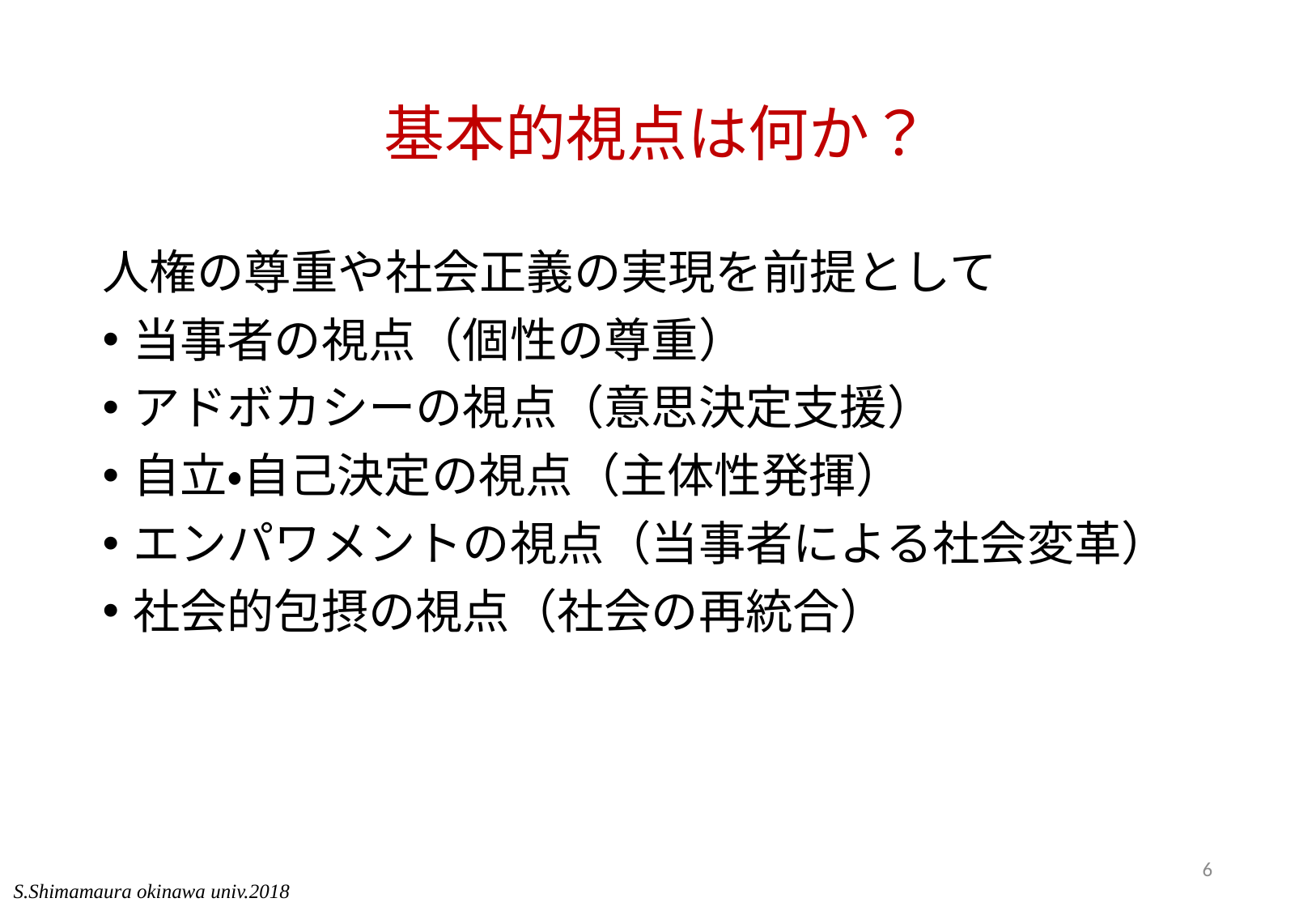

# 基本的視点は何か？
人権の尊重や社会正義の実現を前提として
当事者の視点（個性の尊重）
アドボカシーの視点（意思決定支援）
自立・自己決定の視点（主体性発揮）
エンパワメントの視点（当事者による社会変革）
社会的包摂の視点（社会の再統合）
6
S.Shimamaura okinawa univ.2018